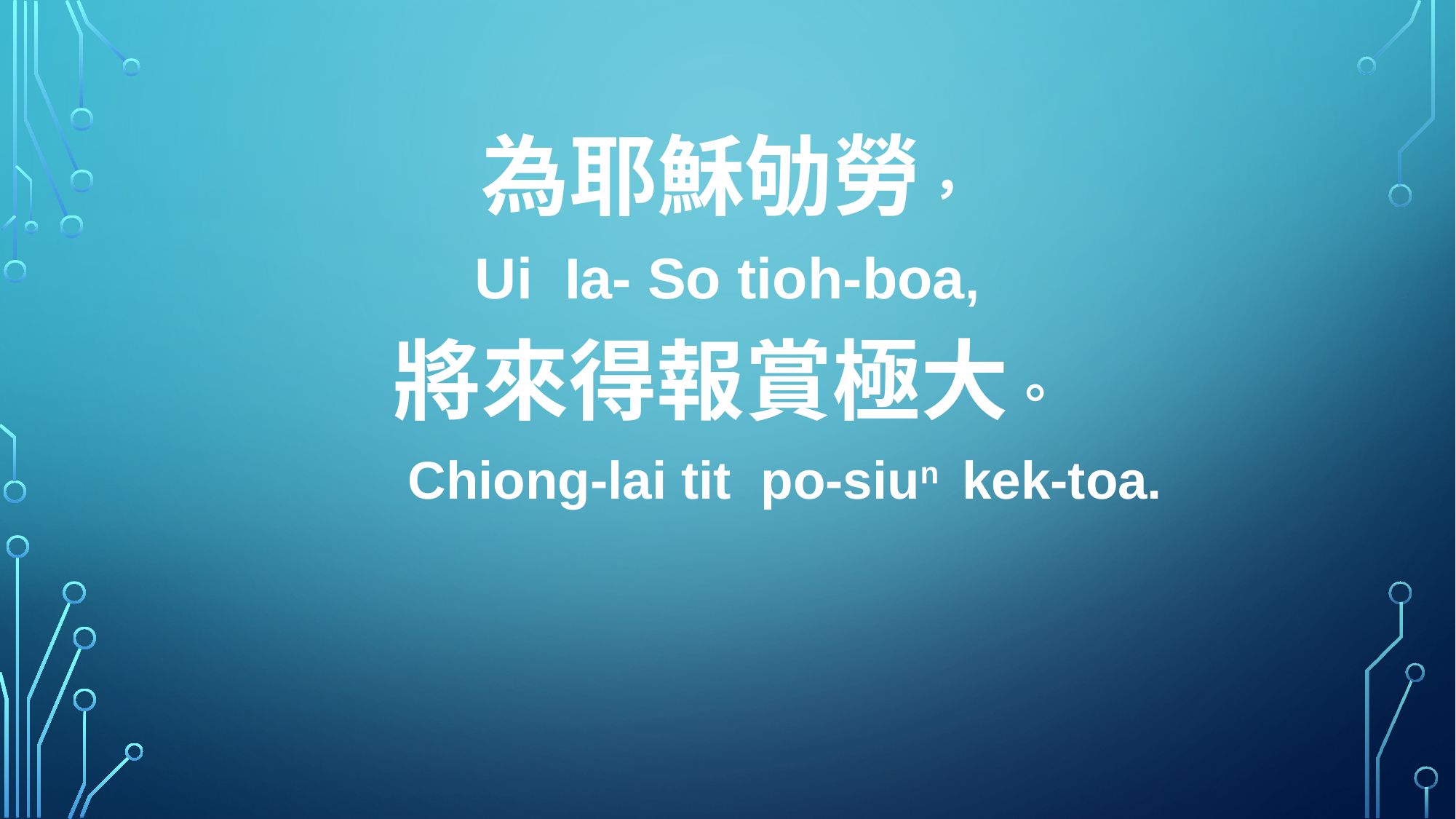

為耶穌劬勞，
Ui  Ia- So tioh-boa,
將來得報賞極大。
                 Chiong-lai tit  po-siun  kek-toa.